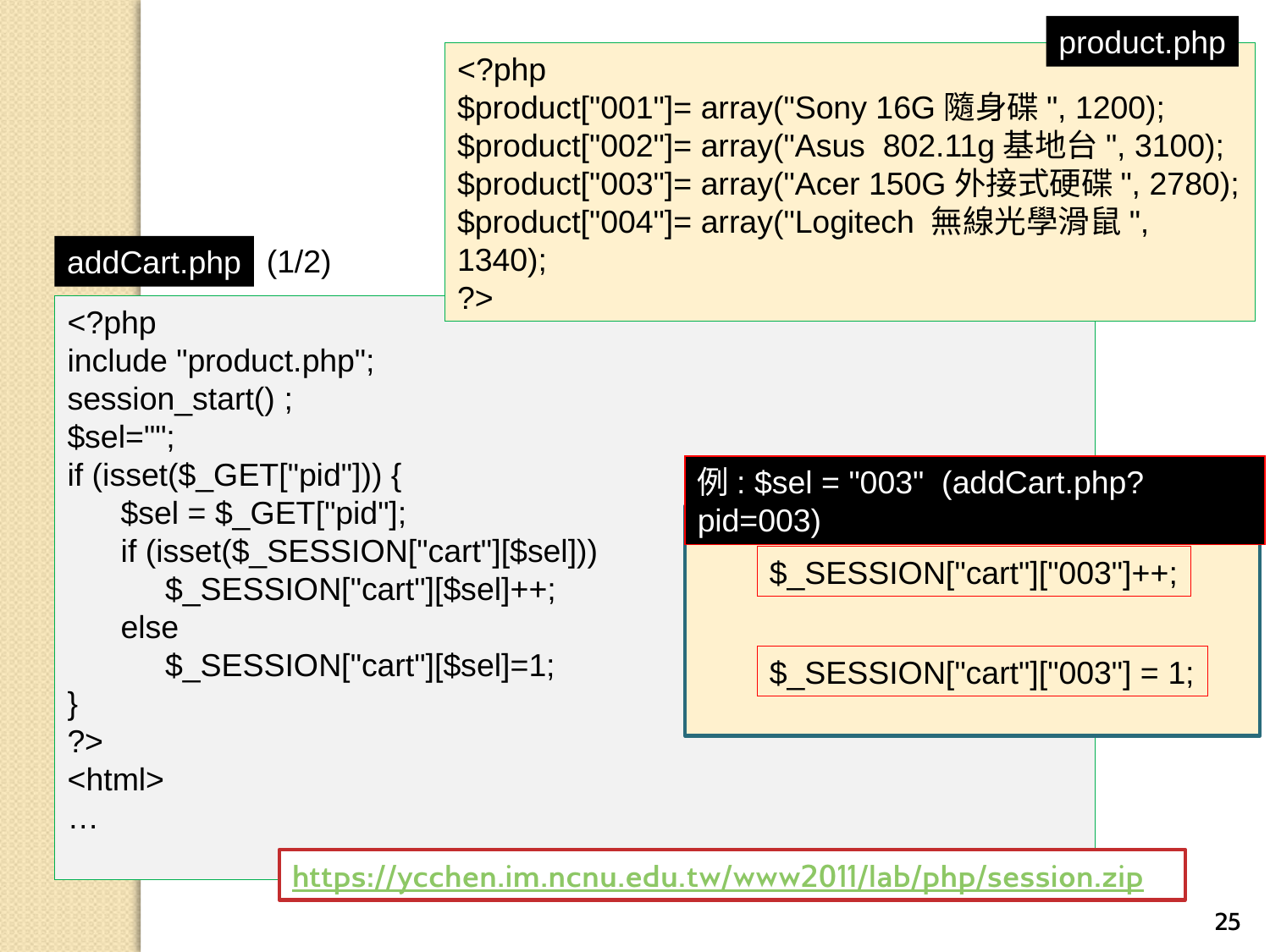

product.php
<?php
$product["001"]= array("Sony 16G隨身碟", 1200);
$product["002"]= array("Asus  802.11g基地台", 3100);
$product["003"]= array("Acer 150G外接式硬碟", 2780);
$product["004"]= array("Logitech 無線光學滑鼠", 1340);
?>
(1/2)
addCart.php
<?php
include "product.php";
session_start() ;
$sel="";
if (isset($_GET["pid"])) {
      $sel = $_GET["pid"];
      if (isset($_SESSION["cart"][$sel]))
           $_SESSION["cart"][$sel]++;
      else
           $_SESSION["cart"][$sel]=1;
}
?>
<html>
…

例: $sel = "003"  (addCart.php?pid=003)

$_SESSION["cart"]["003"]++;
$_SESSION["cart"]["003"] = 1;
https://ycchen.im.ncnu.edu.tw/www2011/lab/php/session.zip
25